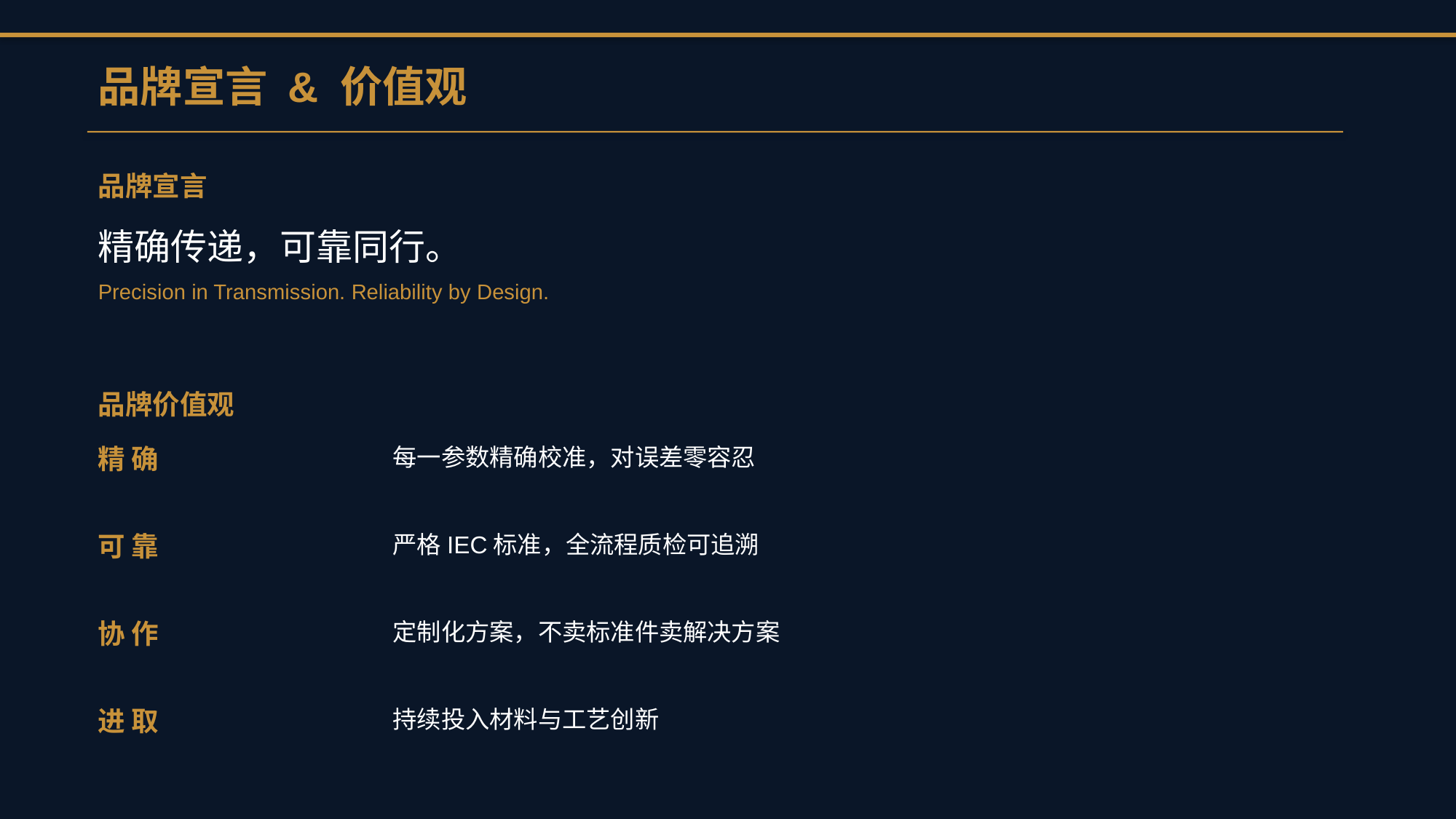

品牌宣言 & 价值观

品牌宣言
精确传递，可靠同行。
Precision in Transmission. Reliability by Design.
品牌价值观
精 确
每一参数精确校准，对误差零容忍
可 靠
严格IEC标准，全流程质检可追溯
协 作
定制化方案，不卖标准件卖解决方案
进 取
持续投入材料与工艺创新